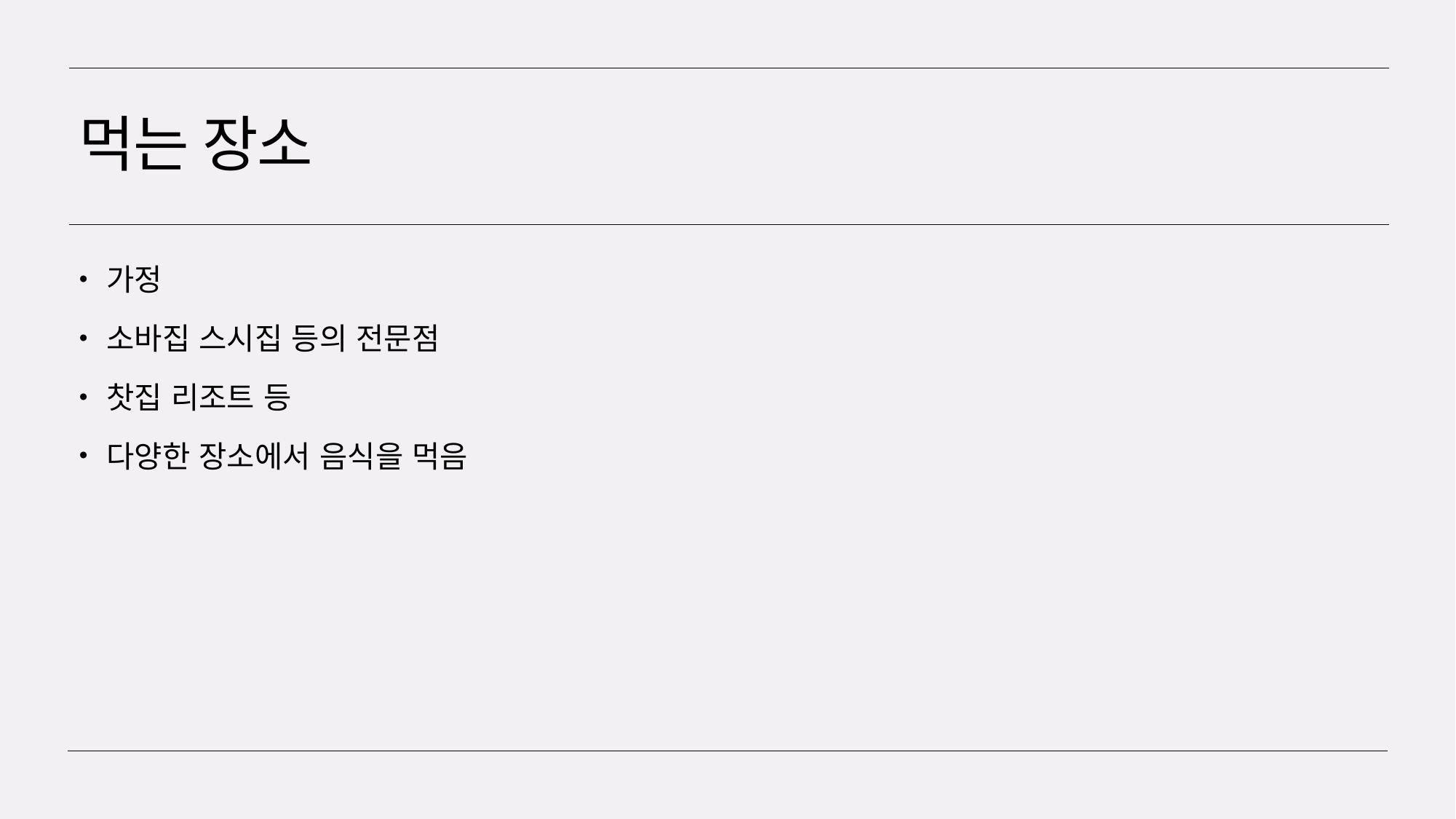

# 먹는 장소
가정
소바집 스시집 등의 전문점
찻집 리조트 등
다양한 장소에서 음식을 먹음